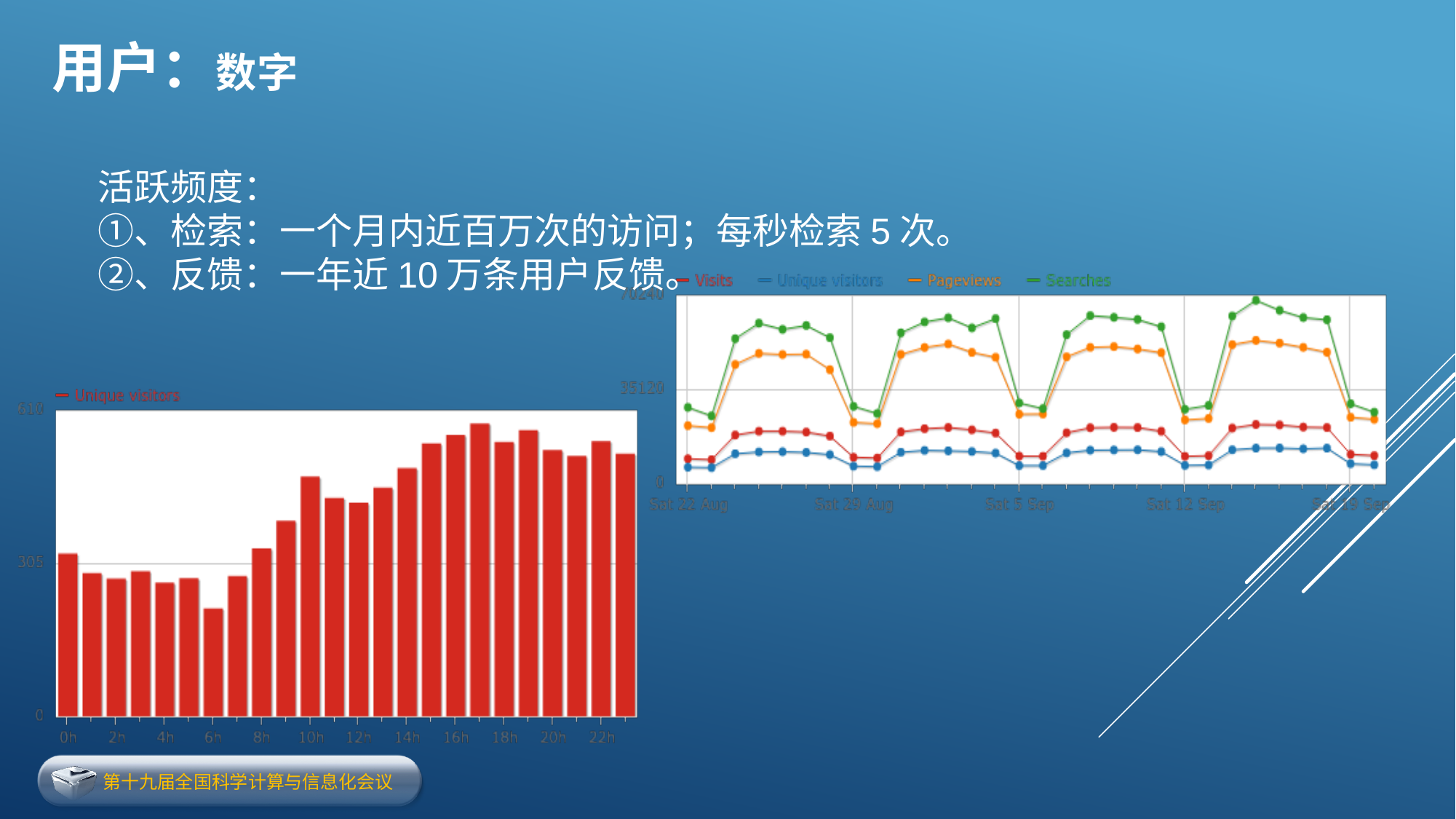

# 用户：数字
活跃频度：
①、检索：一个月内近百万次的访问；每秒检索5次。
②、反馈：一年近10万条用户反馈。